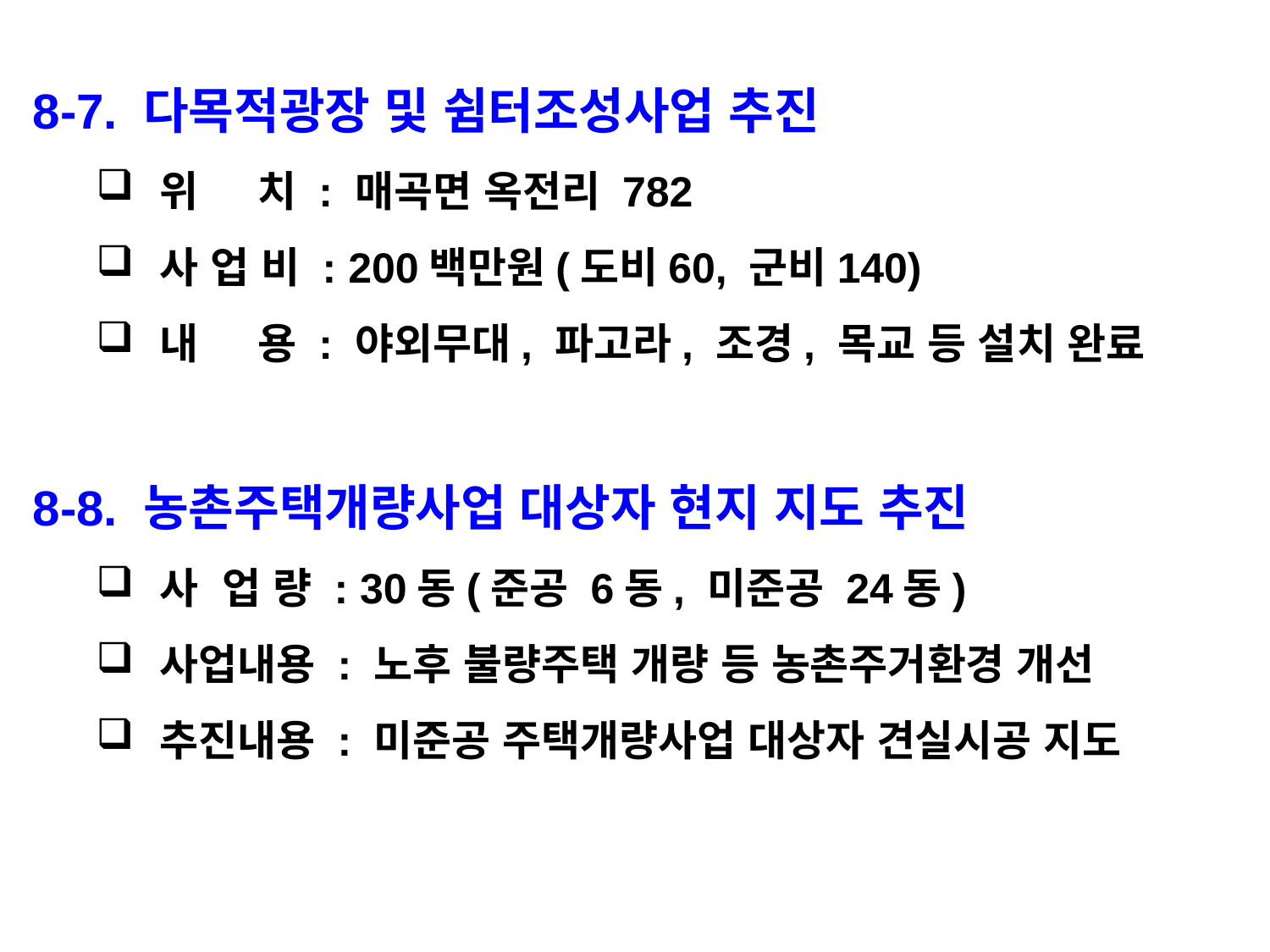

8-7. 다목적광장 및 쉼터조성사업 추진
위     치 : 매곡면 옥전리 782
사 업 비 : 200백만원(도비60, 군비140)
내     용 : 야외무대, 파고라, 조경, 목교 등 설치 완료

8-8. 농촌주택개량사업 대상자 현지 지도 추진
사  업 량 : 30동(준공 6동, 미준공 24동)
사업내용 : 노후 불량주택 개량 등 농촌주거환경 개선
추진내용 : 미준공 주택개량사업 대상자 견실시공 지도